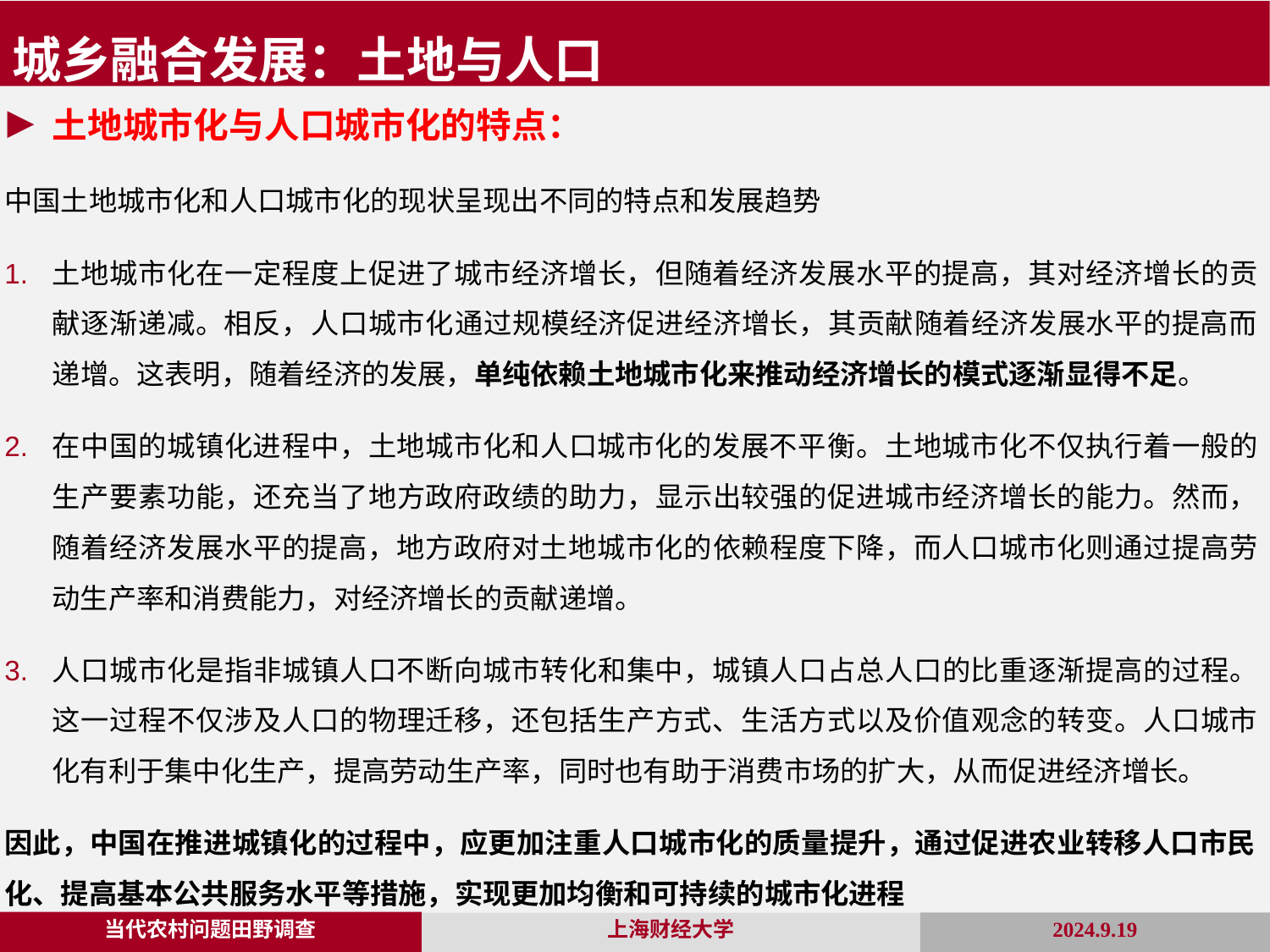

城乡融合发展：土地与人口
土地城市化与人口城市化的特点：
中国土地城市化和人口城市化的现状呈现出不同的特点和发展趋势‌
土地城市化‌在一定程度上促进了城市经济增长，但随着经济发展水平的提高，其对经济增长的贡献逐渐递减。相反，‌人口城市化‌通过规模经济促进经济增长，其贡献随着经济发展水平的提高而递增。这表明，随着经济的发展，单纯依赖土地城市化来推动经济增长的模式逐渐显得不足。
在中国的城镇化进程中，土地城市化和人口城市化的发展不平衡。土地城市化不仅执行着一般的生产要素功能，还充当了地方政府政绩的助力，显示出较强的促进城市经济增长的能力。然而，随着经济发展水平的提高，地方政府对土地城市化的依赖程度下降，而人口城市化则通过提高劳动生产率和消费能力，对经济增长的贡献递增。
人口城市化是指非城镇人口不断向城市转化和集中，城镇人口占总人口的比重逐渐提高的过程。这一过程不仅涉及人口的物理迁移，还包括生产方式、生活方式以及价值观念的转变。人口城市化有利于集中化生产，提高劳动生产率，同时也有助于消费市场的扩大，从而促进经济增长。
因此，中国在推进城镇化的过程中，应更加注重人口城市化的质量提升，通过促进农业转移人口市民化、提高基本公共服务水平等措施，实现更加均衡和可持续的城市化进程‌

当代农村问题田野调查
2024.9.19
上海财经大学